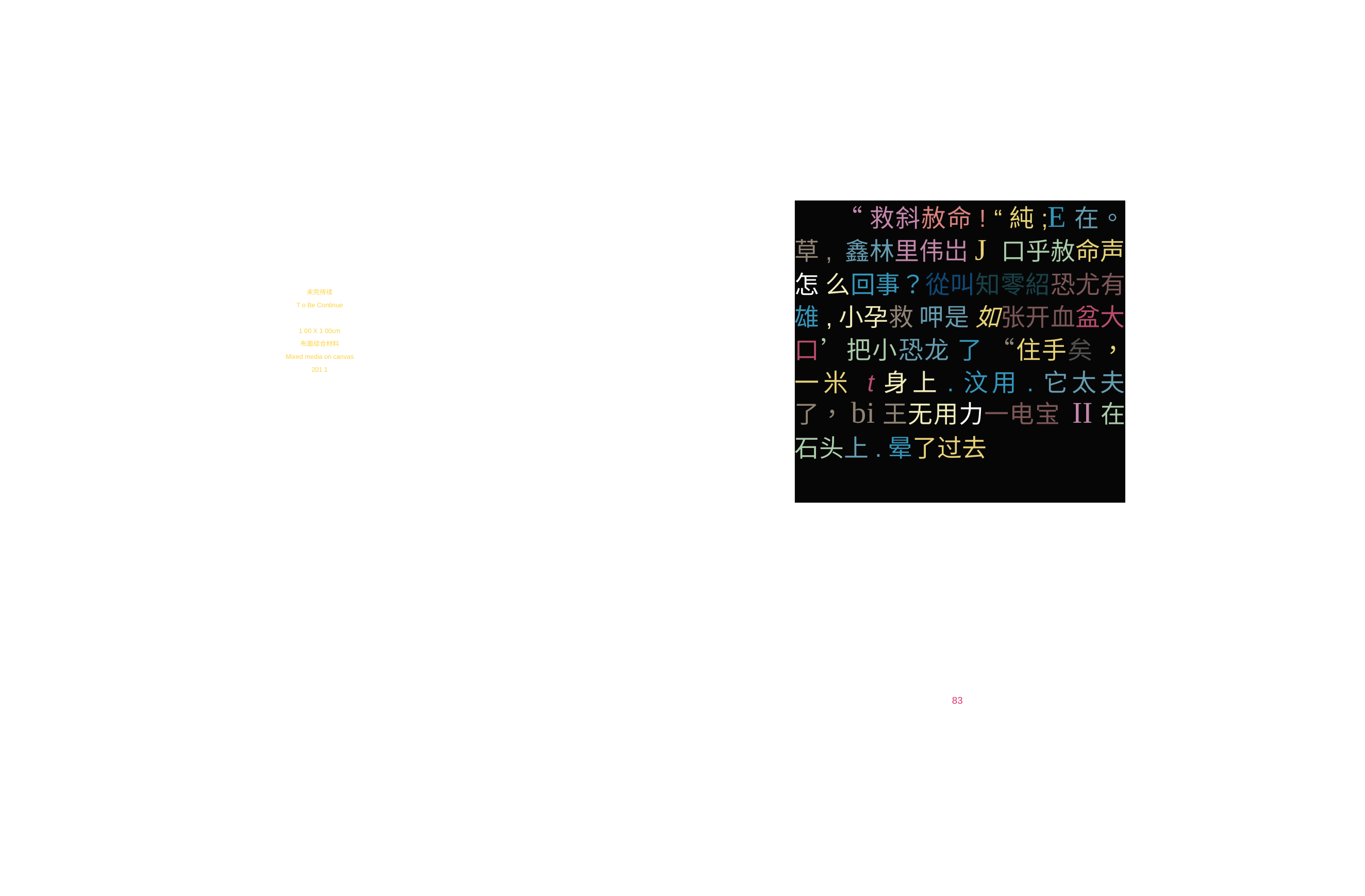

“救斜赦命! “純;E在。草, 鑫林里伟岀J 口乎赦命声怎 么回事？從叫知零紹恐尤有 雄,小孕救 呷是 如张开血盆大口’把小恐龙 了 “住手矣 ，一米 t身上.汶用.它太夫 了，bi王无用力一电宝 II在石头上.晕了过去
未完待续
T o Be Continue
1 00 X 1 00cm
布面综合材料
Mixed media on canvas
201 1
83